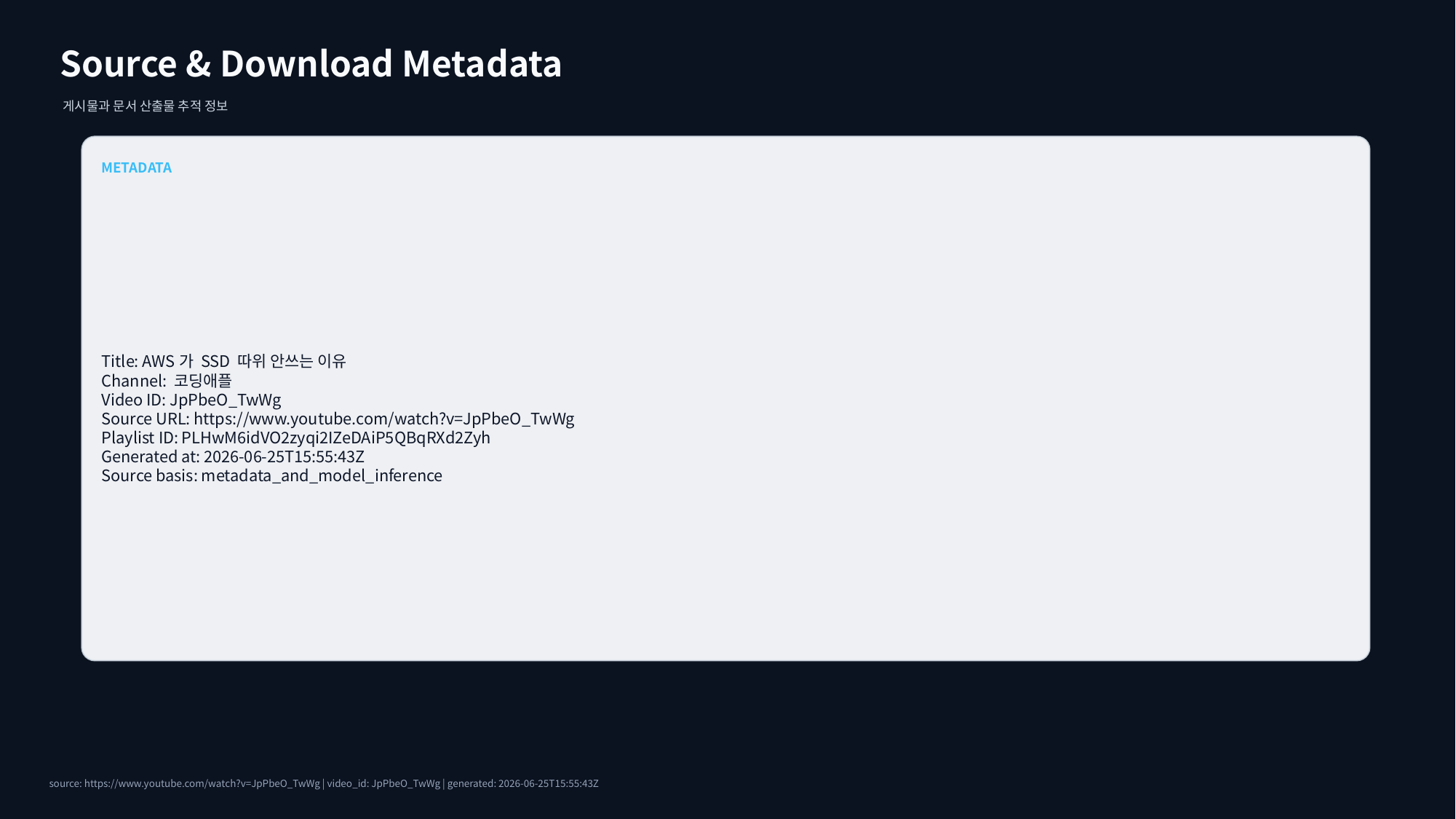

Source & Download Metadata
게시물과 문서 산출물 추적 정보

METADATA
Title: AWS가 SSD 따위 안쓰는 이유
Channel: 코딩애플
Video ID: JpPbeO_TwWg
Source URL: https://www.youtube.com/watch?v=JpPbeO_TwWg
Playlist ID: PLHwM6idVO2zyqi2IZeDAiP5QBqRXd2Zyh
Generated at: 2026-06-25T15:55:43Z
Source basis: metadata_and_model_inference
source: https://www.youtube.com/watch?v=JpPbeO_TwWg | video_id: JpPbeO_TwWg | generated: 2026-06-25T15:55:43Z